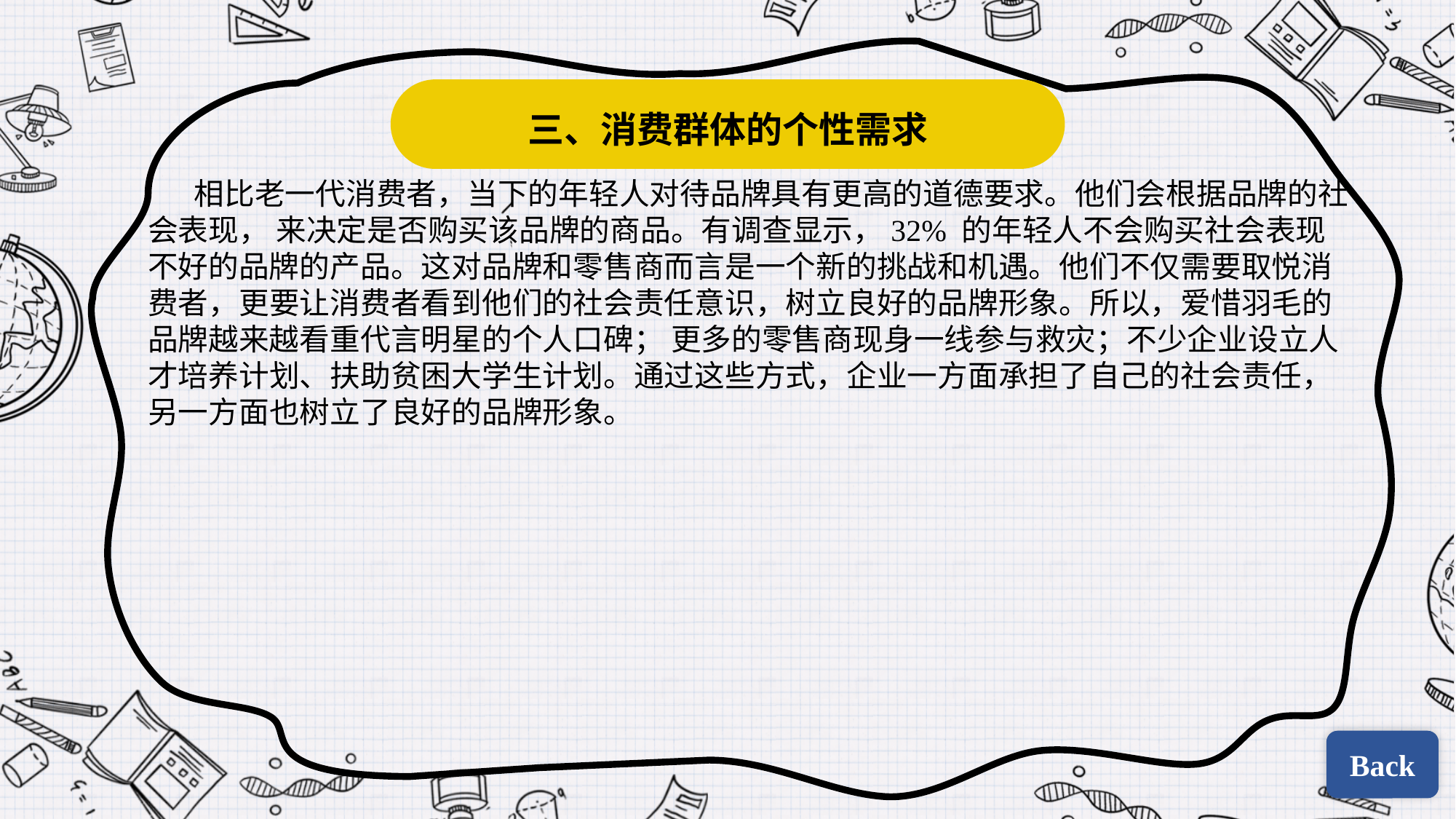

三、消费群体的个性需求
     相比老一代消费者，当下的年轻人对待品牌具有更高的道德要求。他们会根据品牌的社会表现， 来决定是否购买该品牌的商品。有调查显示，32% 的年轻人不会购买社会表现不好的品牌的产品。这对品牌和零售商而言是一个新的挑战和机遇。他们不仅需要取悦消费者，更要让消费者看到他们的社会责任意识，树立良好的品牌形象。所以，爱惜羽毛的品牌越来越看重代言明星的个人口碑； 更多的零售商现身一线参与救灾；不少企业设立人才培养计划、扶助贫困大学生计划。通过这些方式，企业一方面承担了自己的社会责任，另一方面也树立了良好的品牌形象。

Back